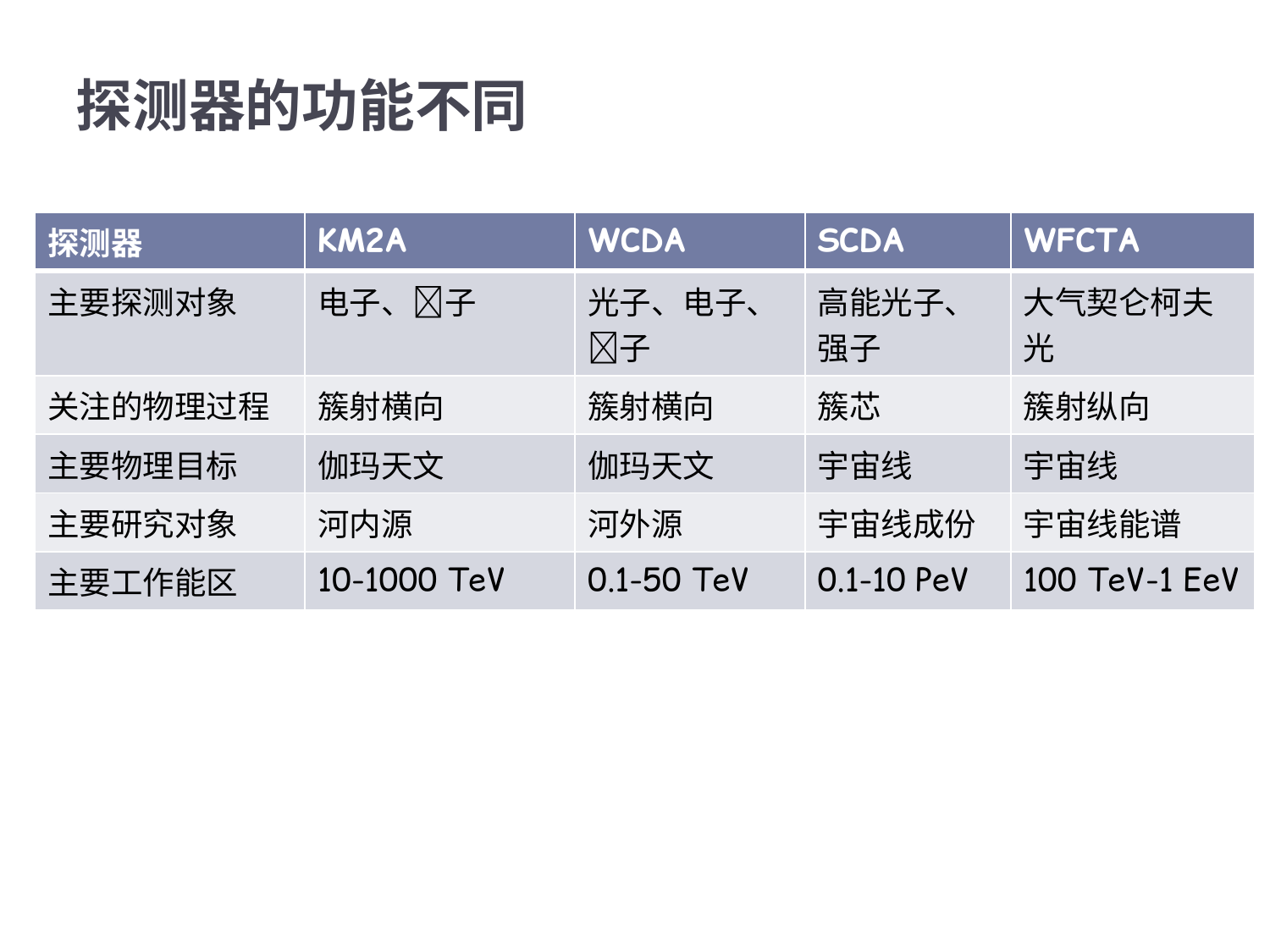

# 探测器的功能不同
| 探测器 | KM2A | WCDA | SCDA | WFCTA |
| --- | --- | --- | --- | --- |
| 主要探测对象 | 电子、μ子 | 光子、电子、μ子 | 高能光子、强子 | 大气契仑柯夫光 |
| 关注的物理过程 | 簇射横向 | 簇射横向 | 簇芯 | 簇射纵向 |
| 主要物理目标 | 伽玛天文 | 伽玛天文 | 宇宙线 | 宇宙线 |
| 主要研究对象 | 河内源 | 河外源 | 宇宙线成份 | 宇宙线能谱 |
| 主要工作能区 | 10-1000 TeV | 0.1-50 TeV | 0.1-10 PeV | 100 TeV-1 EeV |